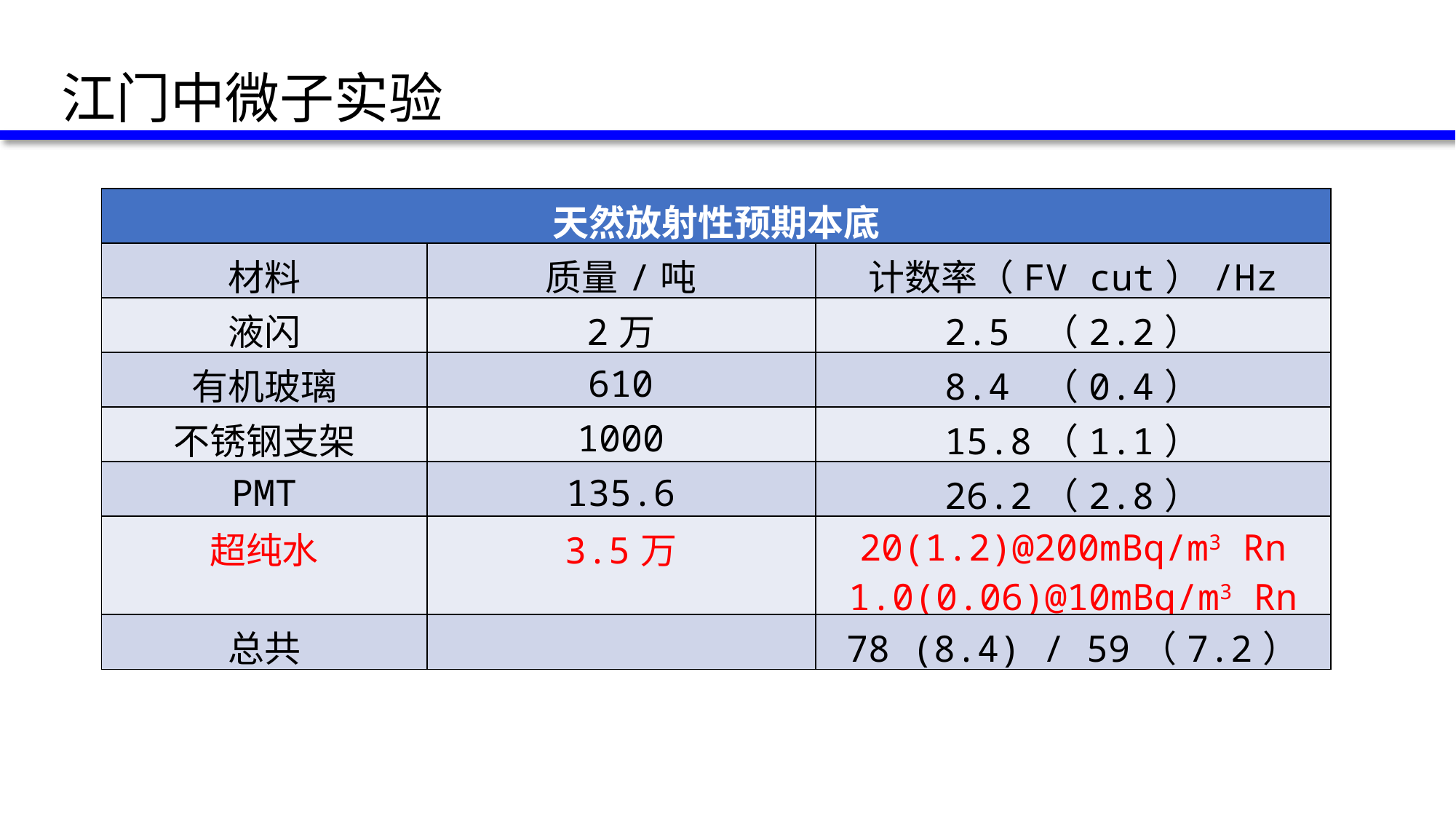

江门中微子实验

| 天然放射性预期本底 |  |  |
| --- | --- | --- |
| 材料 | 质量/吨 | 计数率（FV cut）/Hz |
| 液闪 | 2万 | 2.5 （2.2） |
| 有机玻璃 | 610 | 8.4 （0.4） |
| 不锈钢支架 | 1000 | 15.8（1.1） |
| PMT | 135.6 | 26.2（2.8） |
| 超纯水 | 3.5万 | 20(1.2)@200mBq/m3 Rn 1.0(0.06)@10mBq/m3 Rn |
| 总共 |  | 78 (8.4) / 59（7.2） |